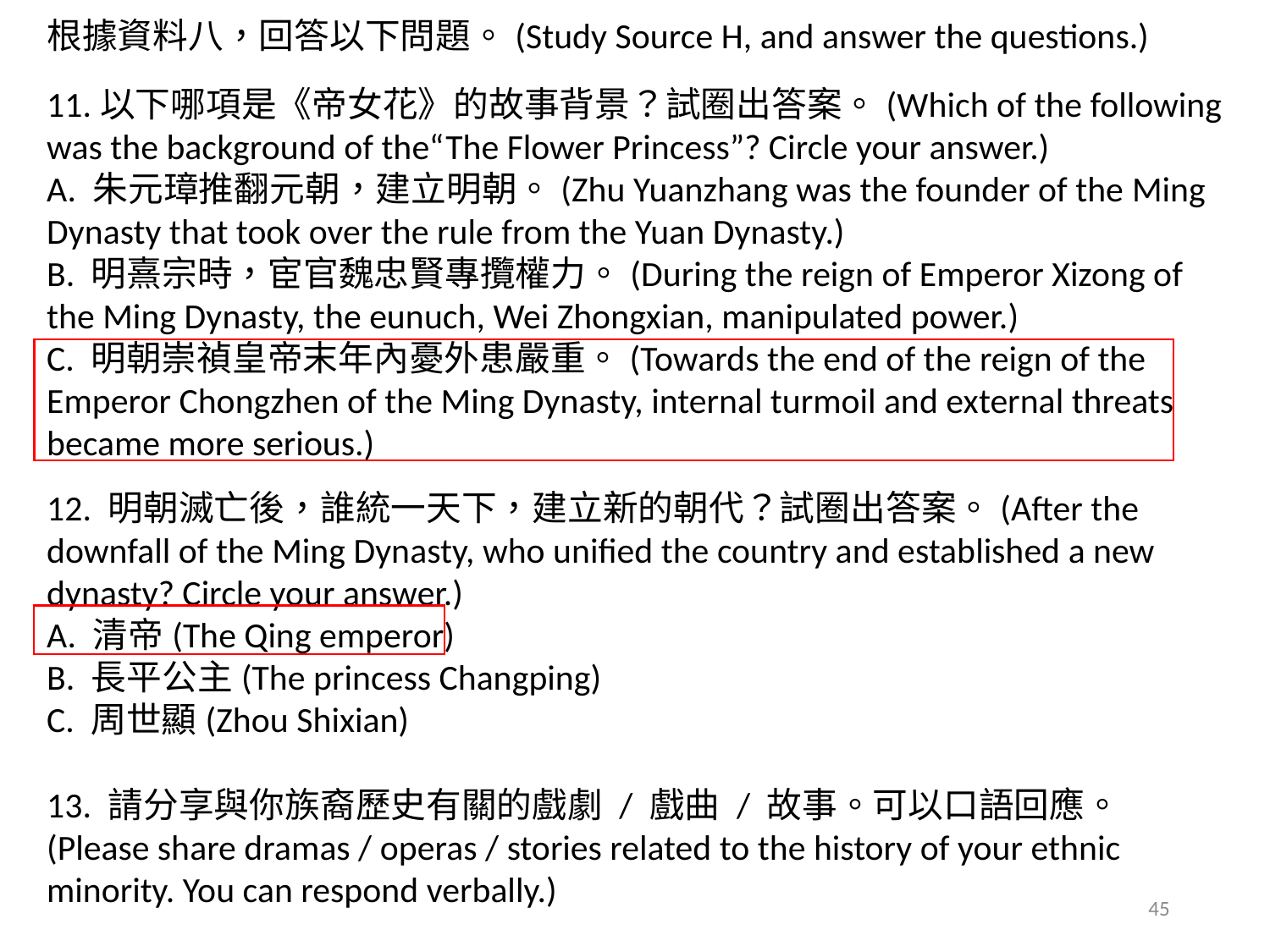

根據資料八，回答以下問題。(Study Source H, and answer the questions.)

11.以下哪項是《帝女花》的故事背景？試圈出答案。(Which of the following was the background of the“The Flower Princess”? Circle your answer.)
A. 朱元璋推翻元朝，建立明朝。(Zhu Yuanzhang was the founder of the Ming Dynasty that took over the rule from the Yuan Dynasty.)
B. 明熹宗時，宦官魏忠賢專攬權力。(During the reign of Emperor Xizong of the Ming Dynasty, the eunuch, Wei Zhongxian, manipulated power.)
C. 明朝崇禎皇帝末年內憂外患嚴重。(Towards the end of the reign of the Emperor Chongzhen of the Ming Dynasty, internal turmoil and external threats became more serious.)

12. 明朝滅亡後，誰統一天下，建立新的朝代？試圈出答案。(After the downfall of the Ming Dynasty, who unified the country and established a new dynasty? Circle your answer.)
A. 清帝(The Qing emperor)
B. 長平公主(The princess Changping)
C. 周世顯(Zhou Shixian)

13. 請分享與你族裔歷史有關的戲劇 / 戲曲 / 故事。可以口語回應。(Please share dramas / operas / stories related to the history of your ethnic minority. You can respond verbally.)

45